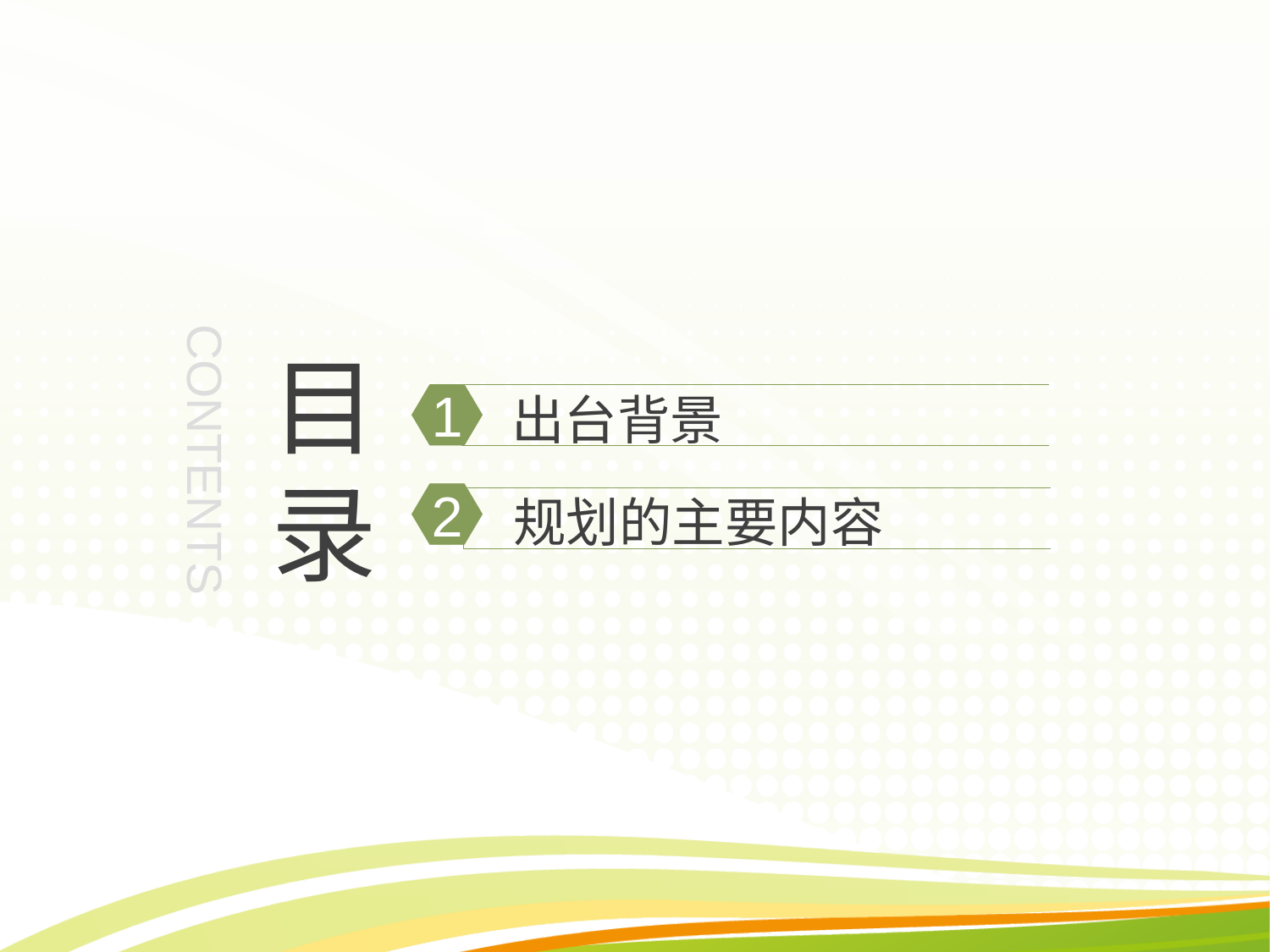

目
录
1
出台背景
CONTENTS
2
规划的主要内容